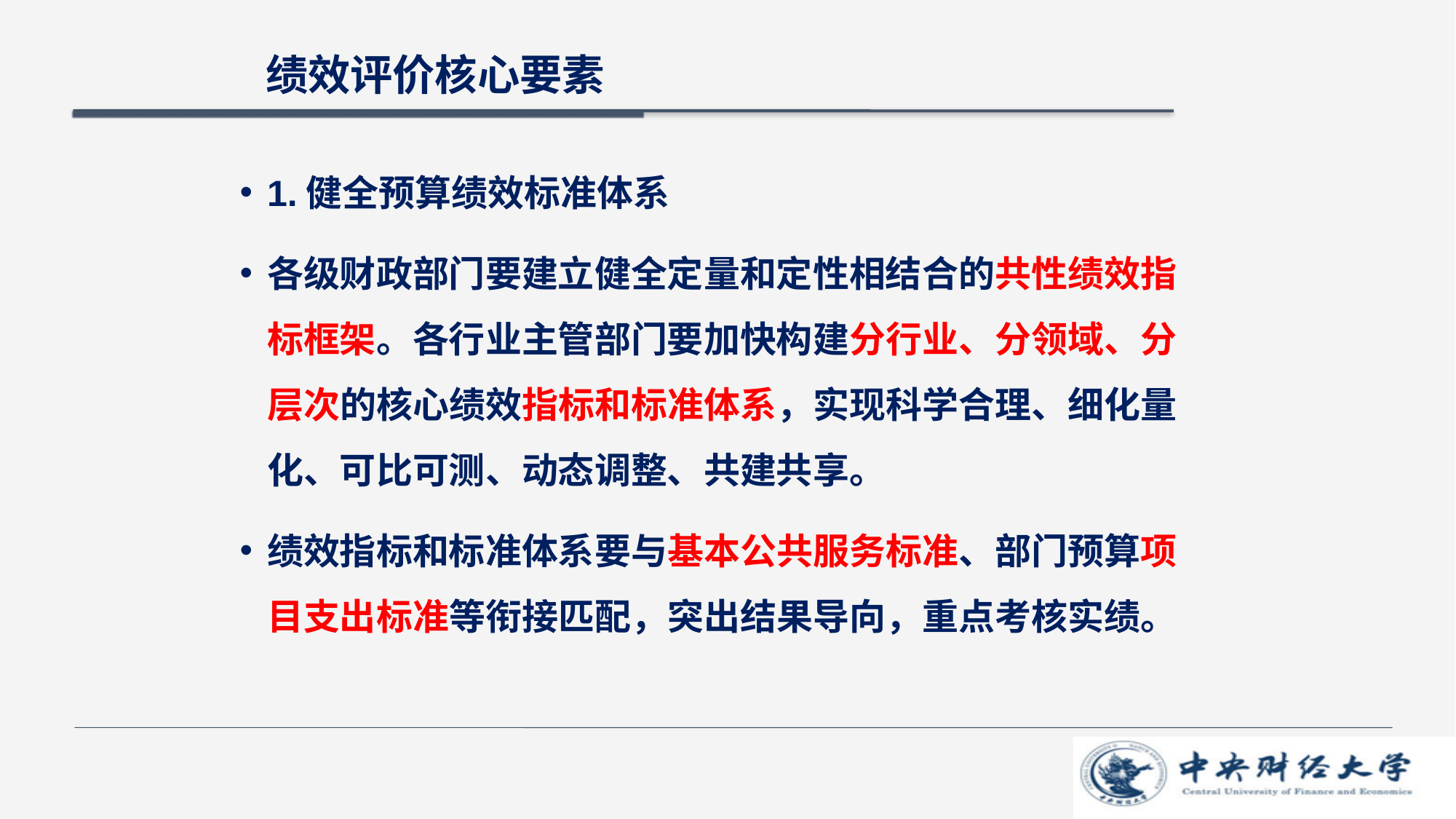

# 绩效评价核心要素
1.健全预算绩效标准体系
各级财政部门要建立健全定量和定性相结合的共性绩效指标框架。各行业主管部门要加快构建分行业、分领域、分层次的核心绩效指标和标准体系，实现科学合理、细化量化、可比可测、动态调整、共建共享。
绩效指标和标准体系要与基本公共服务标准、部门预算项目支出标准等衔接匹配，突出结果导向，重点考核实绩。